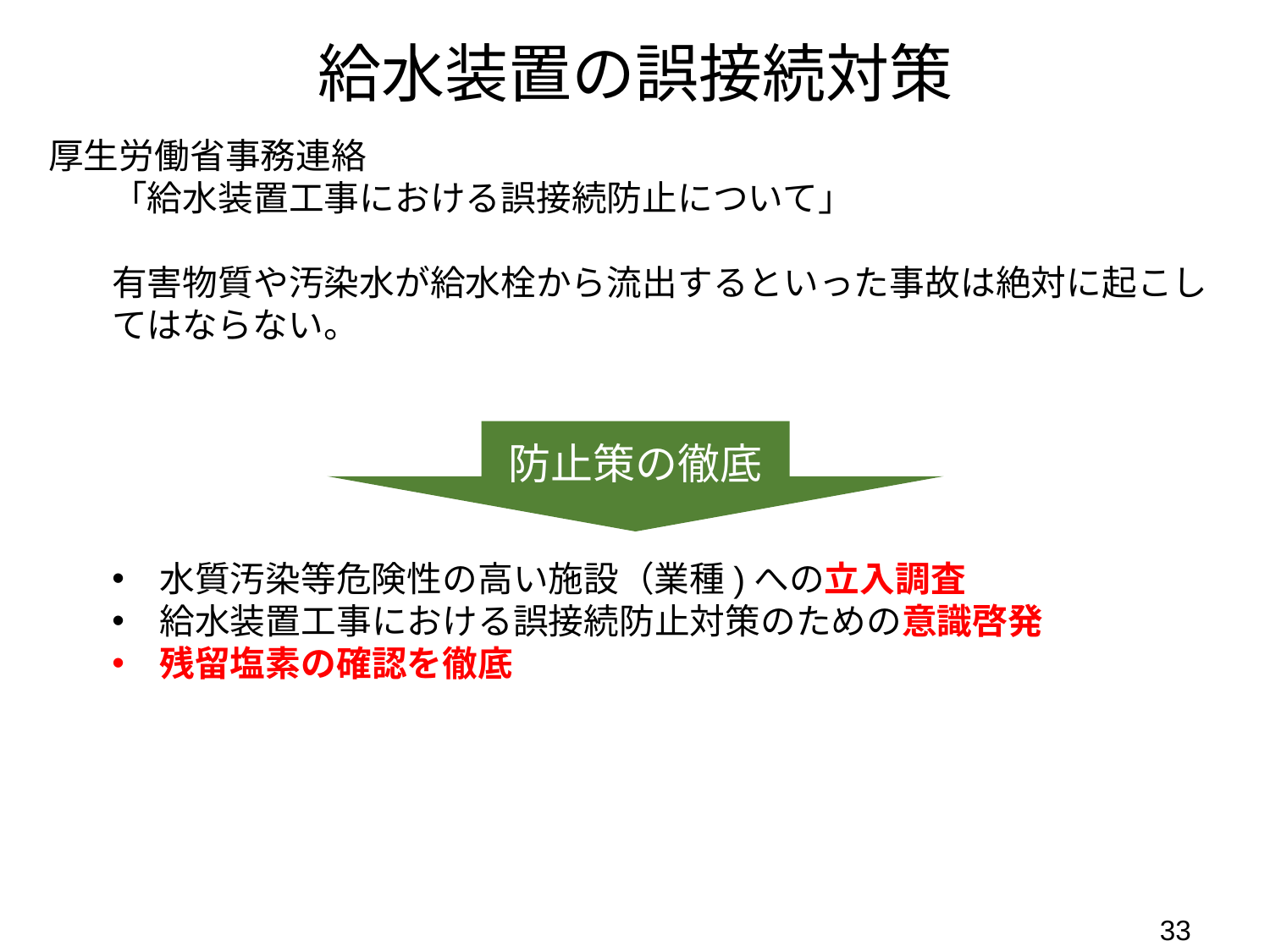

給水装置の誤接続対策
厚生労働省事務連絡
「給水装置工事における誤接続防止について」

有害物質や汚染水が給水栓から流出するといった事故は絶対に起こしてはならない。

水質汚染等危険性の高い施設（業種)への立入調査
給水装置工事における誤接続防止対策のための意識啓発
残留塩素の確認を徹底
防止策の徹底
33